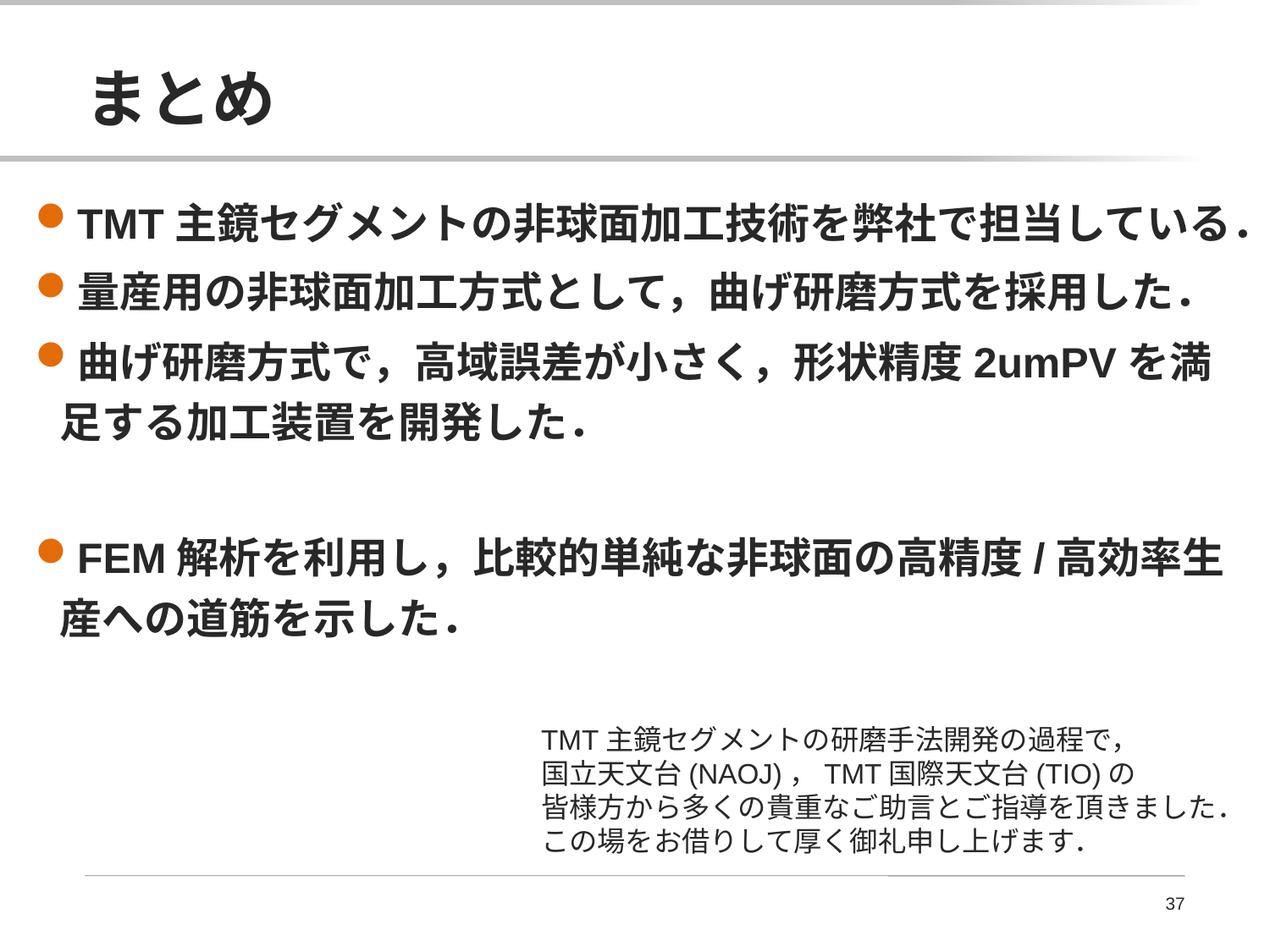

# まとめ
TMT主鏡セグメントの非球面加工技術を弊社で担当している．
量産用の非球面加工方式として，曲げ研磨方式を採用した．
曲げ研磨方式で，高域誤差が小さく，形状精度2umPVを満足する加工装置を開発した．

FEM解析を利用し，比較的単純な非球面の高精度/高効率生産への道筋を示した．
TMT主鏡セグメントの研磨手法開発の過程で，
国立天文台(NAOJ)，TMT国際天文台(TIO)の
皆様方から多くの貴重なご助言とご指導を頂きました．
この場をお借りして厚く御礼申し上げます．
37